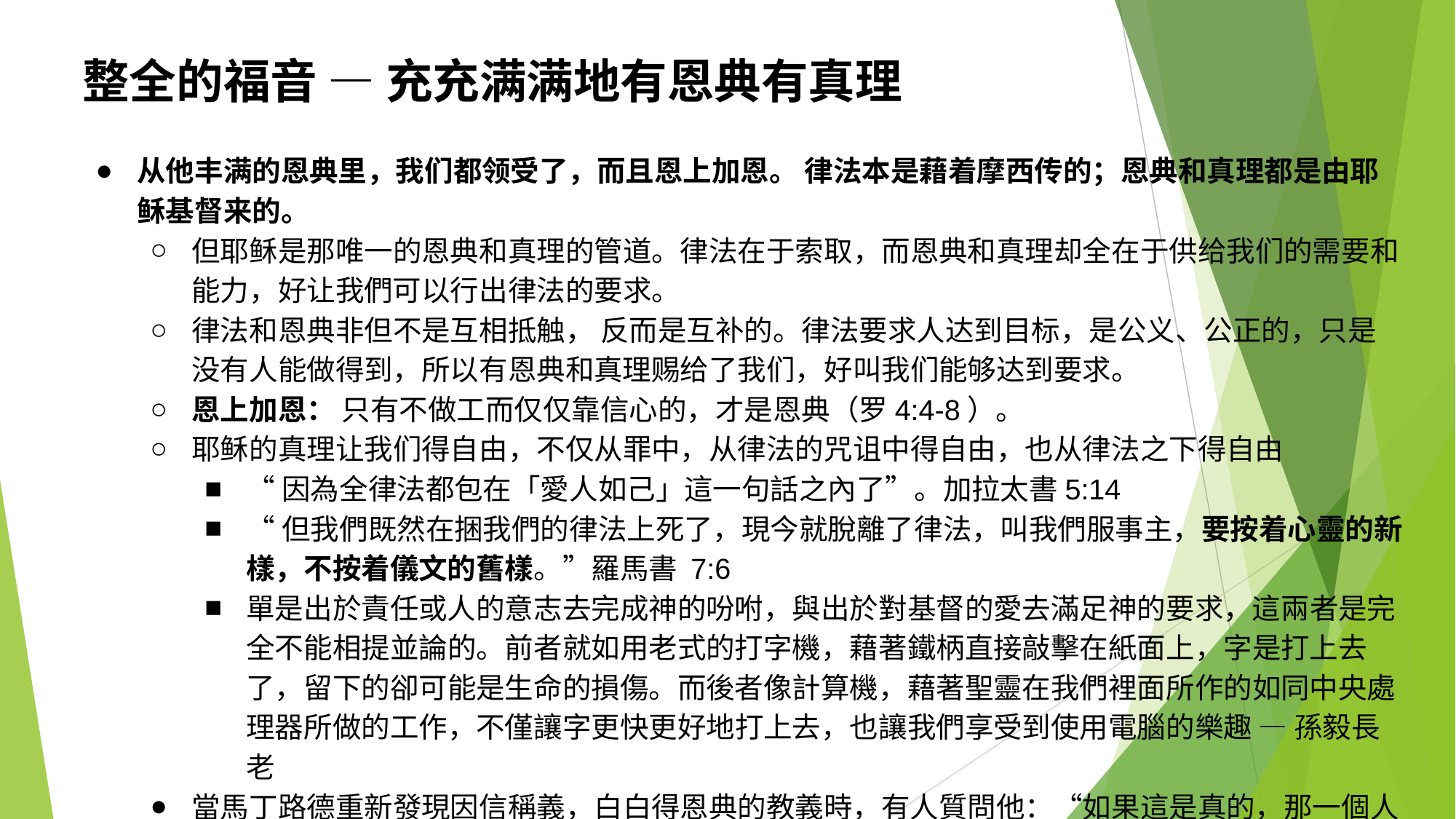

整全的福音 — 充充满满地有恩典有真理

从他丰满的恩典里，我们都领受了，而且恩上加恩。 律法本是藉着摩西传的；恩典和真理都是由耶稣基督来的。
但耶稣是那唯一的恩典和真理的管道。律法在于索取，而恩典和真理却全在于供给我们的需要和能力，好让我們可以行出律法的要求。
律法和恩典非但不是互相抵触， 反而是互补的。律法要求人达到目标，是公义、公正的，只是没有人能做得到，所以有恩典和真理赐给了我们，好叫我们能够达到要求。
恩上加恩： 只有不做工而仅仅靠信心的，才是恩典（罗4:4-8）。
耶稣的真理让我们得自由，不仅从罪中，从律法的咒诅中得自由，也从律法之下得自由
“因為全律法都包在「愛人如己」這一句話之內了”。加拉太書5:14
“但我們既然在捆我們的律法上死了，現今就脫離了律法，叫我們服事主，要按着心靈的新樣，不按着儀文的舊樣。”羅馬書‬ ‭7‬:‭6‬
單是出於責任或人的意志去完成神的吩咐，與出於對基督的愛去滿足神的要求，這兩者是完全不能相提並論的。前者就如用老式的打字機，藉著鐵柄直接敲擊在紙面上，字是打上去了，留下的卻可能是生命的損傷。而後者像計算機，藉著聖靈在我們裡面所作的如同中央處理器所做的工作，不僅讓字更快更好地打上去，也讓我們享受到使用電腦的樂趣 — 孫毅長老
當馬丁路德重新發現因信稱義，白白得恩典的教義時，有人質問他：“如果這是真的，那一個人高兴怎么做就可以怎麼做了？！”路德回答說：“的確！真正的問題是現在什麼會讓你高興？”